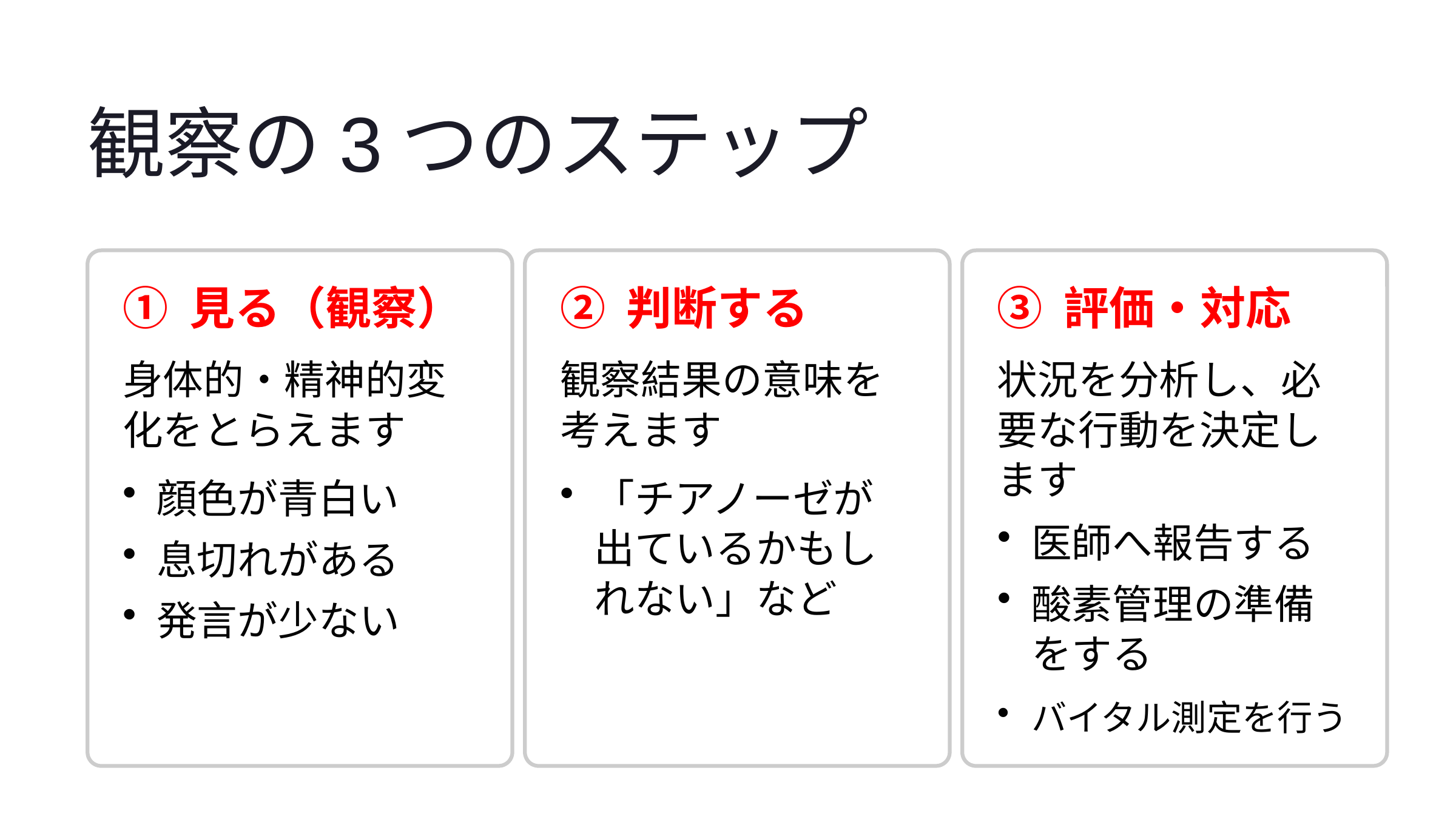

観察の3つのステップ

① 見る（観察）
② 判断する
③ 評価・対応
身体的・精神的変化をとらえます
観察結果の意味を考えます
状況を分析し、必要な行動を決定します
顔色が青白い
「チアノーゼが出ているかもしれない」など
医師へ報告する
息切れがある
酸素管理の準備をする
発言が少ない
バイタル測定を行う